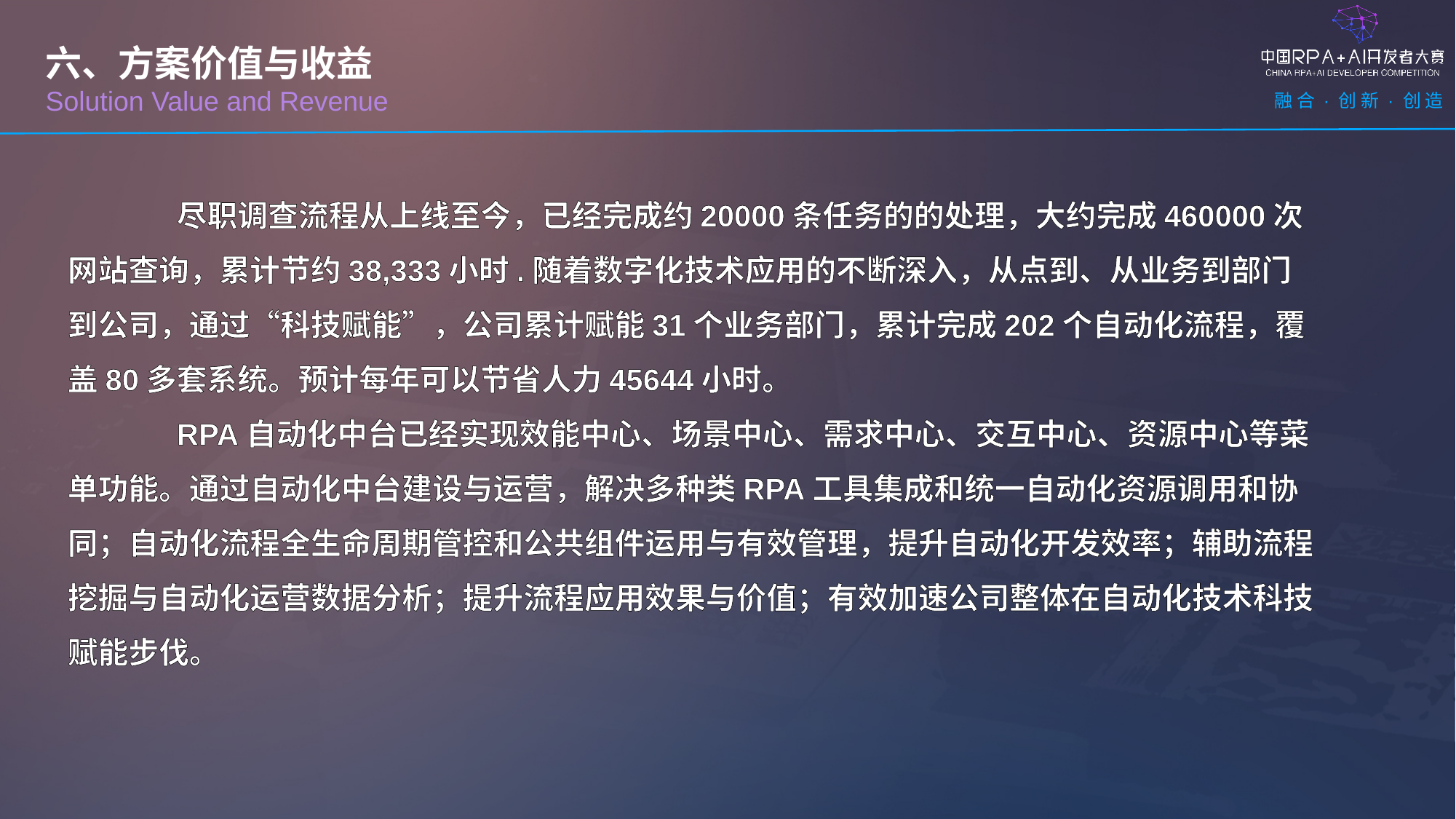

六、方案价值与收益
Solution Value and Revenue
	尽职调查流程从上线至今，已经完成约20000条任务的的处理，大约完成460000次网站查询，累计节约38,333小时.随着数字化技术应用的不断深入，从点到、从业务到部门到公司，通过“科技赋能”，公司累计赋能31个业务部门，累计完成202个自动化流程，覆盖80多套系统。预计每年可以节省人力45644小时。
	RPA自动化中台已经实现效能中心、场景中心、需求中心、交互中心、资源中心等菜单功能。通过自动化中台建设与运营，解决多种类RPA工具集成和统一自动化资源调用和协同；自动化流程全生命周期管控和公共组件运用与有效管理，提升自动化开发效率；辅助流程挖掘与自动化运营数据分析；提升流程应用效果与价值；有效加速公司整体在自动化技术科技赋能步伐。